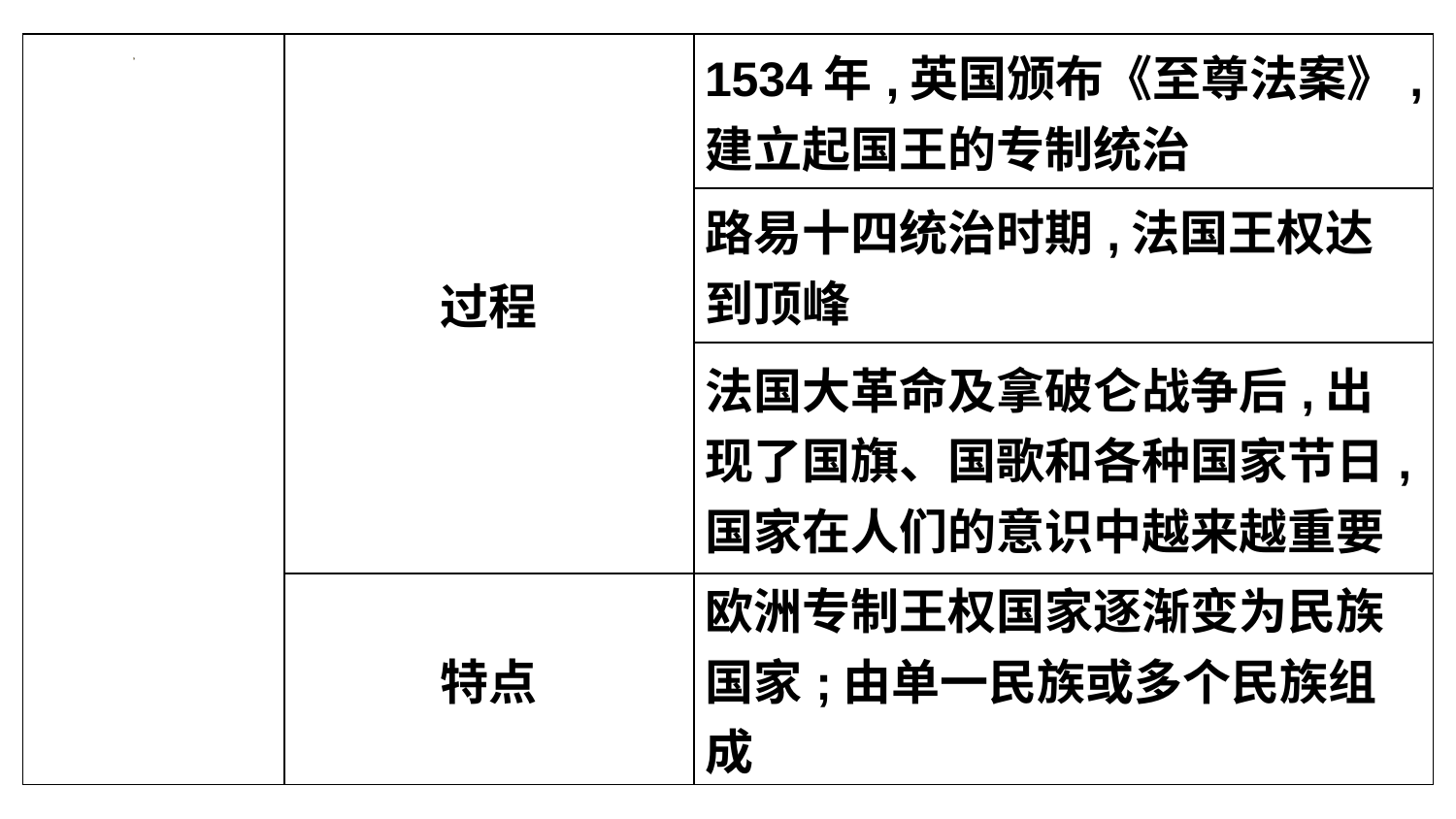

|  | 过程 | 1534年,英国颁布《至尊法案》,建立起国王的专制统治 |
| --- | --- | --- |
|  |  | 路易十四统治时期,法国王权达到顶峰 |
|  |  | 法国大革命及拿破仑战争后,出现了国旗、国歌和各种国家节日,国家在人们的意识中越来越重要 |
|  | 特点 | 欧洲专制王权国家逐渐变为民族国家;由单一民族或多个民族组成 |